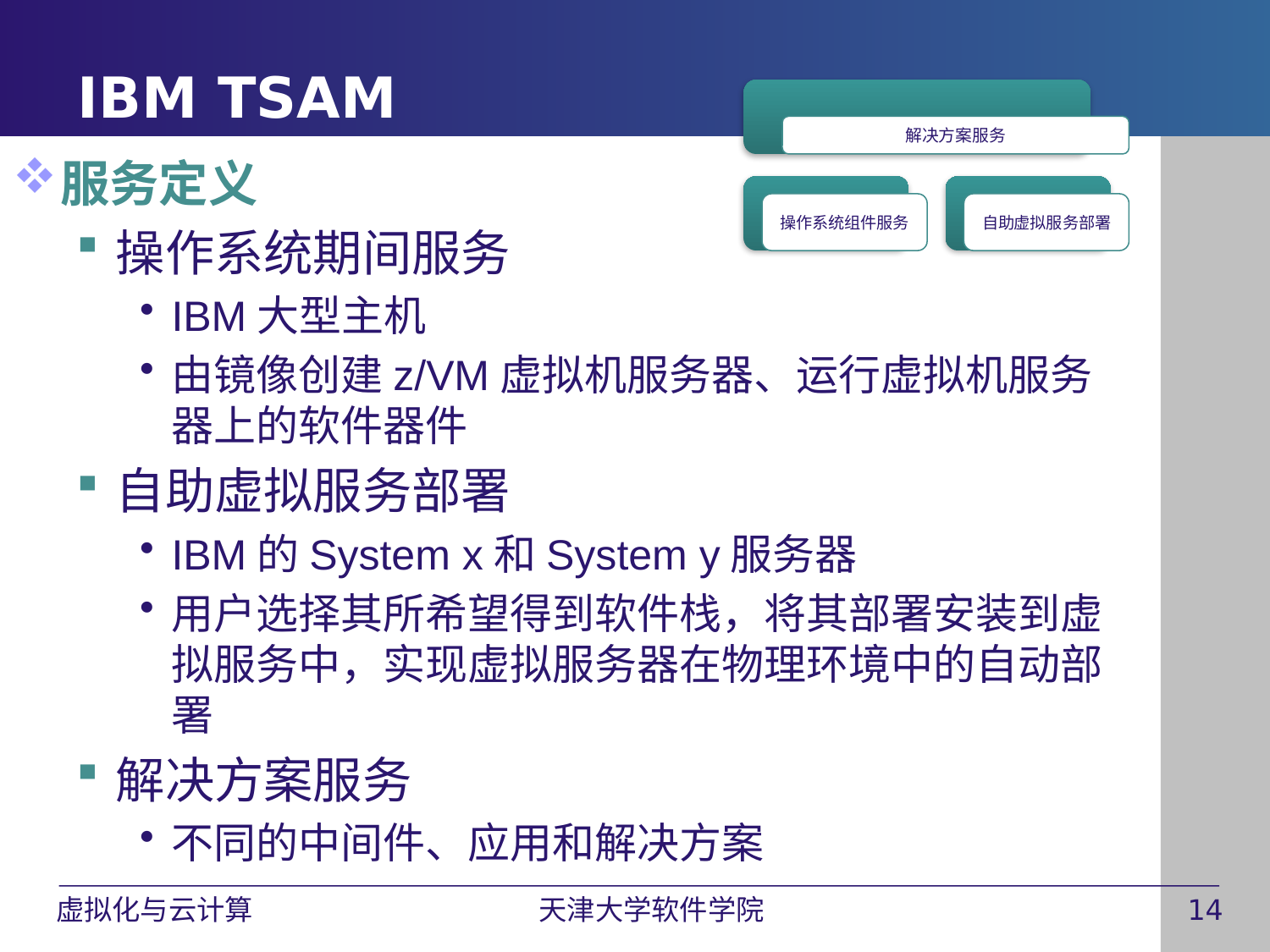

# IBM TSAM
解决方案服务
操作系统组件服务
自助虚拟服务部署
服务定义
操作系统期间服务
IBM大型主机
由镜像创建z/VM虚拟机服务器、运行虚拟机服务器上的软件器件
自助虚拟服务部署
IBM的System x和System y服务器
用户选择其所希望得到软件栈，将其部署安装到虚拟服务中，实现虚拟服务器在物理环境中的自动部署
解决方案服务
不同的中间件、应用和解决方案